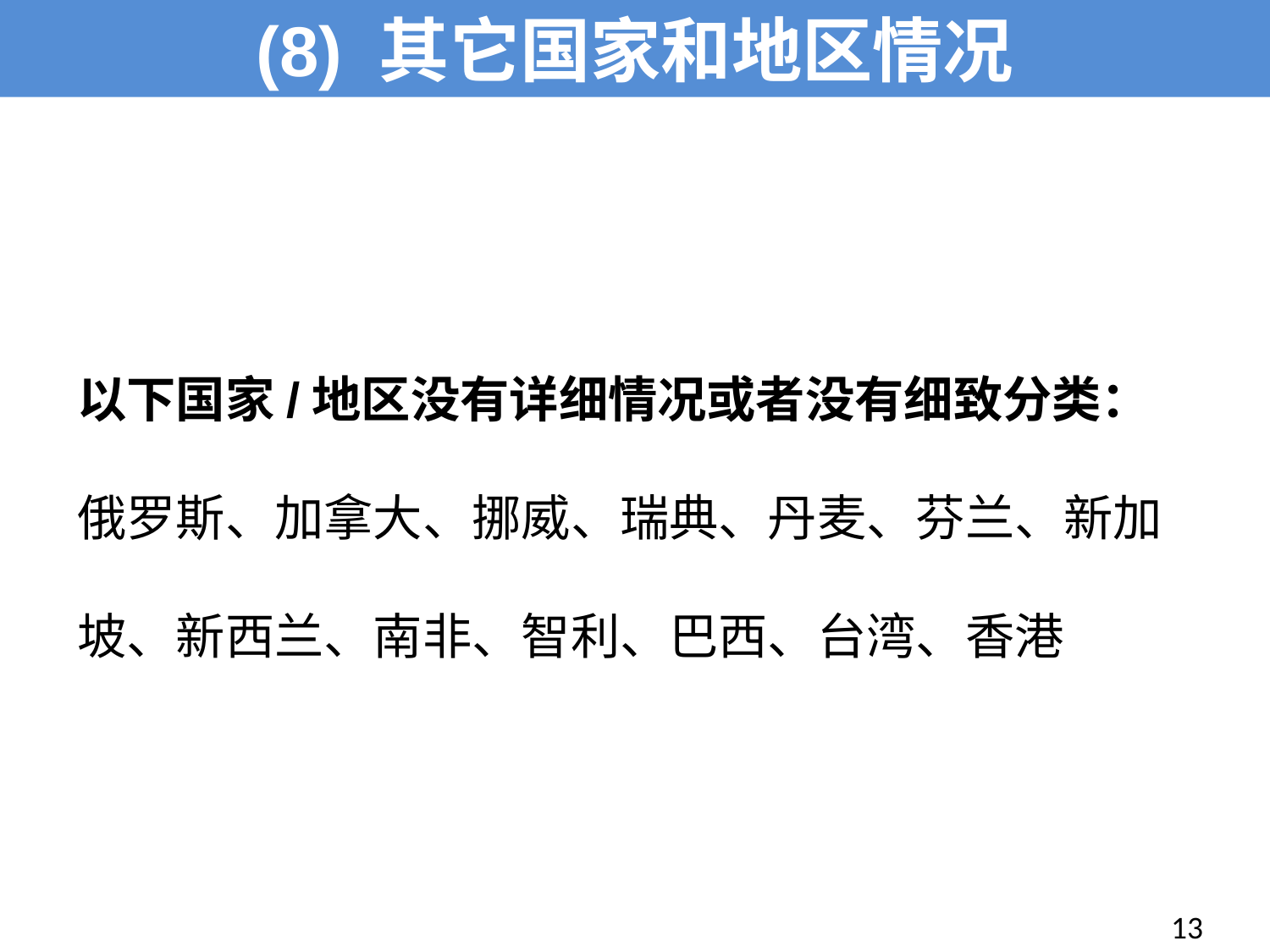

(8) 其它国家和地区情况
以下国家/地区没有详细情况或者没有细致分类：
俄罗斯、加拿大、挪威、瑞典、丹麦、芬兰、新加坡、新西兰、南非、智利、巴西、台湾、香港